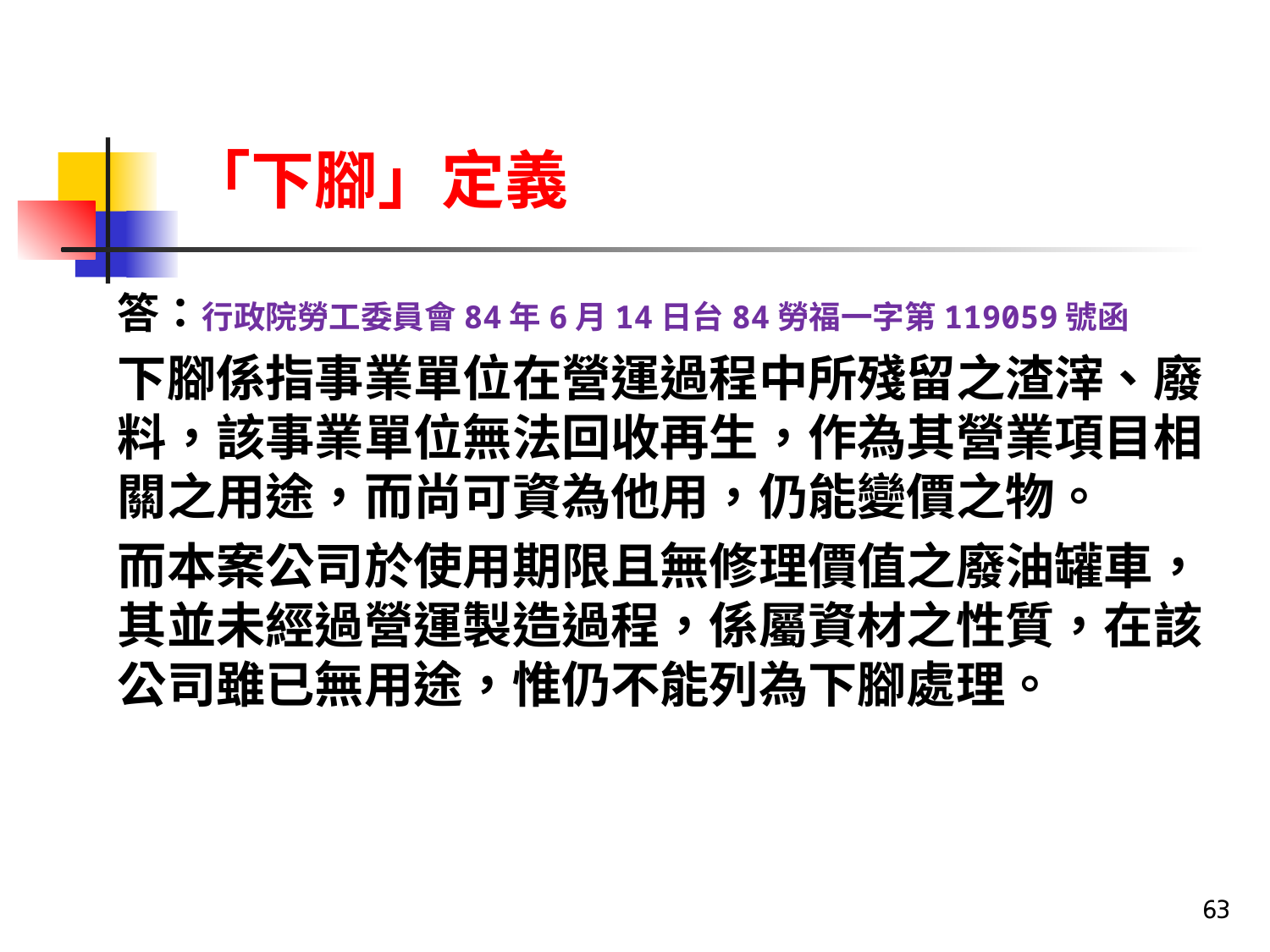

# 「下腳」定義
答：行政院勞工委員會84年6月14日台84勞福一字第119059號函
下腳係指事業單位在營運過程中所殘留之渣滓、廢料，該事業單位無法回收再生，作為其營業項目相關之用途，而尚可資為他用，仍能變價之物。
而本案公司於使用期限且無修理價值之廢油罐車，其並未經過營運製造過程，係屬資材之性質，在該公司雖已無用途，惟仍不能列為下腳處理。
63